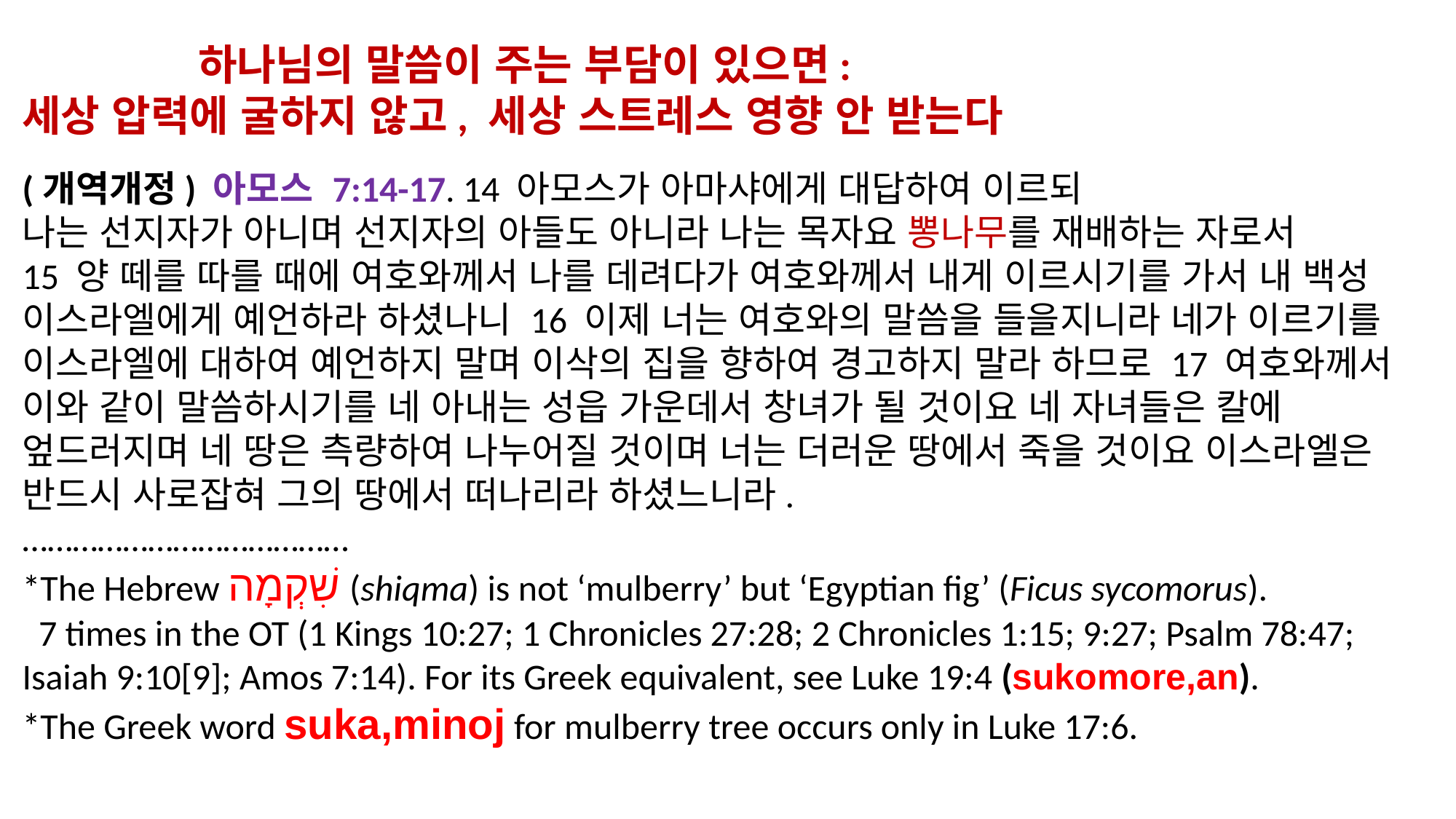

하나님의 말씀이 주는 부담이 있으면:
세상 압력에 굴하지 않고, 세상 스트레스 영향 안 받는다

(개역개정) 아모스 7:14-17. 14 아모스가 아마샤에게 대답하여 이르되
나는 선지자가 아니며 선지자의 아들도 아니라 나는 목자요 뽕나무를 재배하는 자로서
15 양 떼를 따를 때에 여호와께서 나를 데려다가 여호와께서 내게 이르시기를 가서 내 백성 이스라엘에게 예언하라 하셨나니 16 이제 너는 여호와의 말씀을 들을지니라 네가 이르기를 이스라엘에 대하여 예언하지 말며 이삭의 집을 향하여 경고하지 말라 하므로 17 여호와께서 이와 같이 말씀하시기를 네 아내는 성읍 가운데서 창녀가 될 것이요 네 자녀들은 칼에 엎드러지며 네 땅은 측량하여 나누어질 것이며 너는 더러운 땅에서 죽을 것이요 이스라엘은 반드시 사로잡혀 그의 땅에서 떠나리라 하셨느니라.
…………………………………
*The Hebrew שִׁקְמָה (shiqma) is not ‘mulberry’ but ‘Egyptian fig’ (Ficus sycomorus).
  7 times in the OT (1 Kings 10:27; 1 Chronicles 27:28; 2 Chronicles 1:15; 9:27; Psalm 78:47; Isaiah 9:10[9]; Amos 7:14). For its Greek equivalent, see Luke 19:4 (sukomore,an).
*The Greek word suka,minoj for mulberry tree occurs only in Luke 17:6.